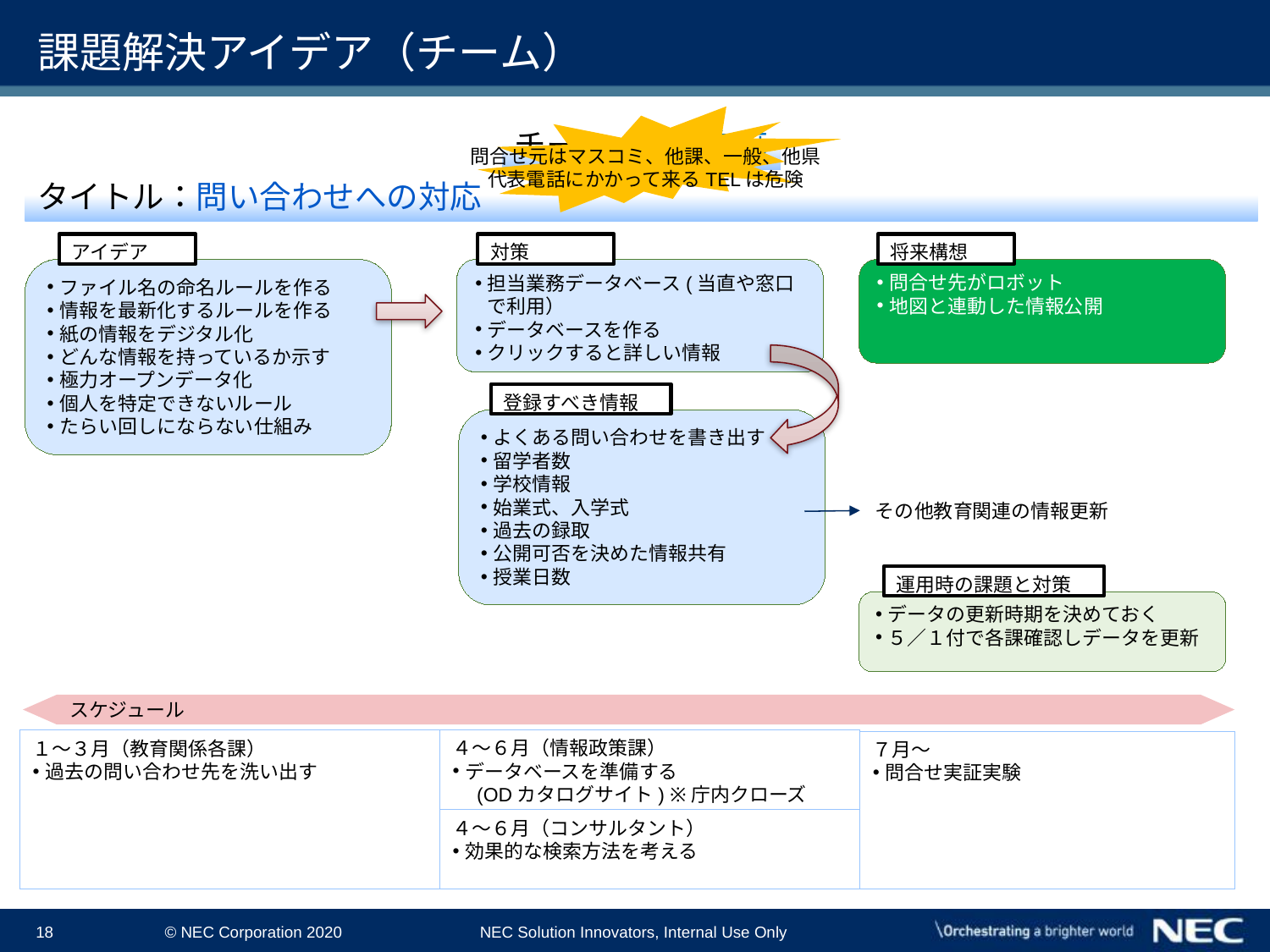

# 課題解決アイデア（チーム）
問合せ元はマスコミ、他課、一般、他県
代表電話にかかって来るTELは危険
チーム　：収集癖
タイトル：問い合わせへの対応
アイデア
対策
将来構想
ファイル名の命名ルールを作る
情報を最新化するルールを作る
紙の情報をデジタル化
どんな情報を持っているか示す
極力オープンデータ化
個人を特定できないルール
たらい回しにならない仕組み
担当業務データベース(当直や窓口で利用）
データベースを作る
クリックすると詳しい情報
問合せ先がロボット
地図と連動した情報公開

登録すべき情報
よくある問い合わせを書き出す
留学者数
学校情報
始業式、入学式
過去の録取
公開可否を決めた情報共有
授業日数
その他教育関連の情報更新
運用時の課題と対策
データの更新時期を決めておく
５／１付で各課確認しデータを更新
スケジュール
４～６月（情報政策課）
データベースを準備する
　(ODカタログサイト) ※庁内クローズ
１～３月（教育関係各課）
過去の問い合わせ先を洗い出す
７月～
問合せ実証実験
４～６月（コンサルタント）
効果的な検索方法を考える